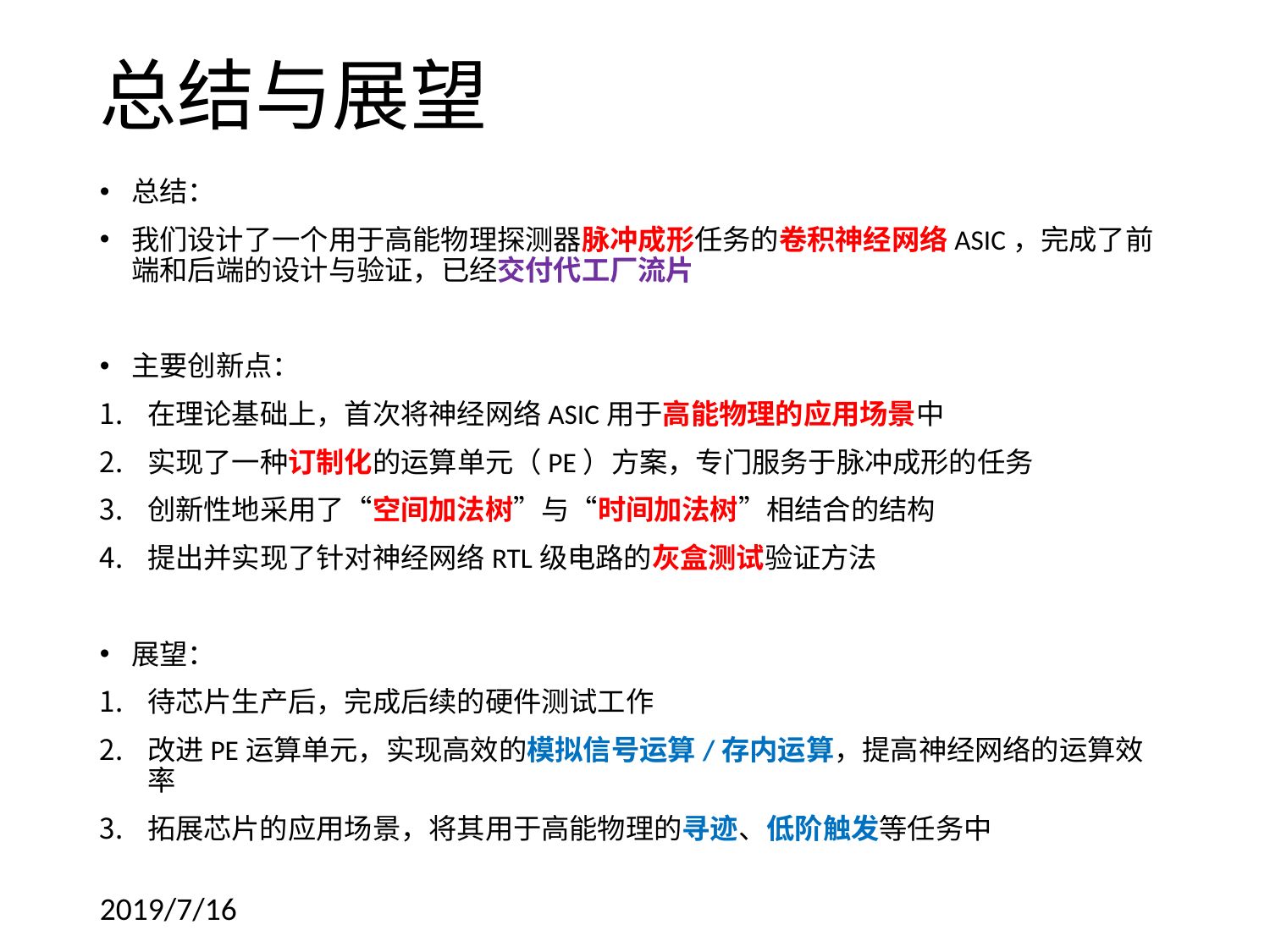

# 总结与展望
总结：
我们设计了一个用于高能物理探测器脉冲成形任务的卷积神经网络ASIC，完成了前端和后端的设计与验证，已经交付代工厂流片

主要创新点：
在理论基础上，首次将神经网络ASIC用于高能物理的应用场景中
实现了一种订制化的运算单元（PE）方案，专门服务于脉冲成形的任务
创新性地采用了“空间加法树”与“时间加法树”相结合的结构
提出并实现了针对神经网络RTL级电路的灰盒测试验证方法

展望：
待芯片生产后，完成后续的硬件测试工作
改进PE运算单元，实现高效的模拟信号运算/存内运算，提高神经网络的运算效率
拓展芯片的应用场景，将其用于高能物理的寻迹、低阶触发等任务中

2019/7/16
SCE2019
27